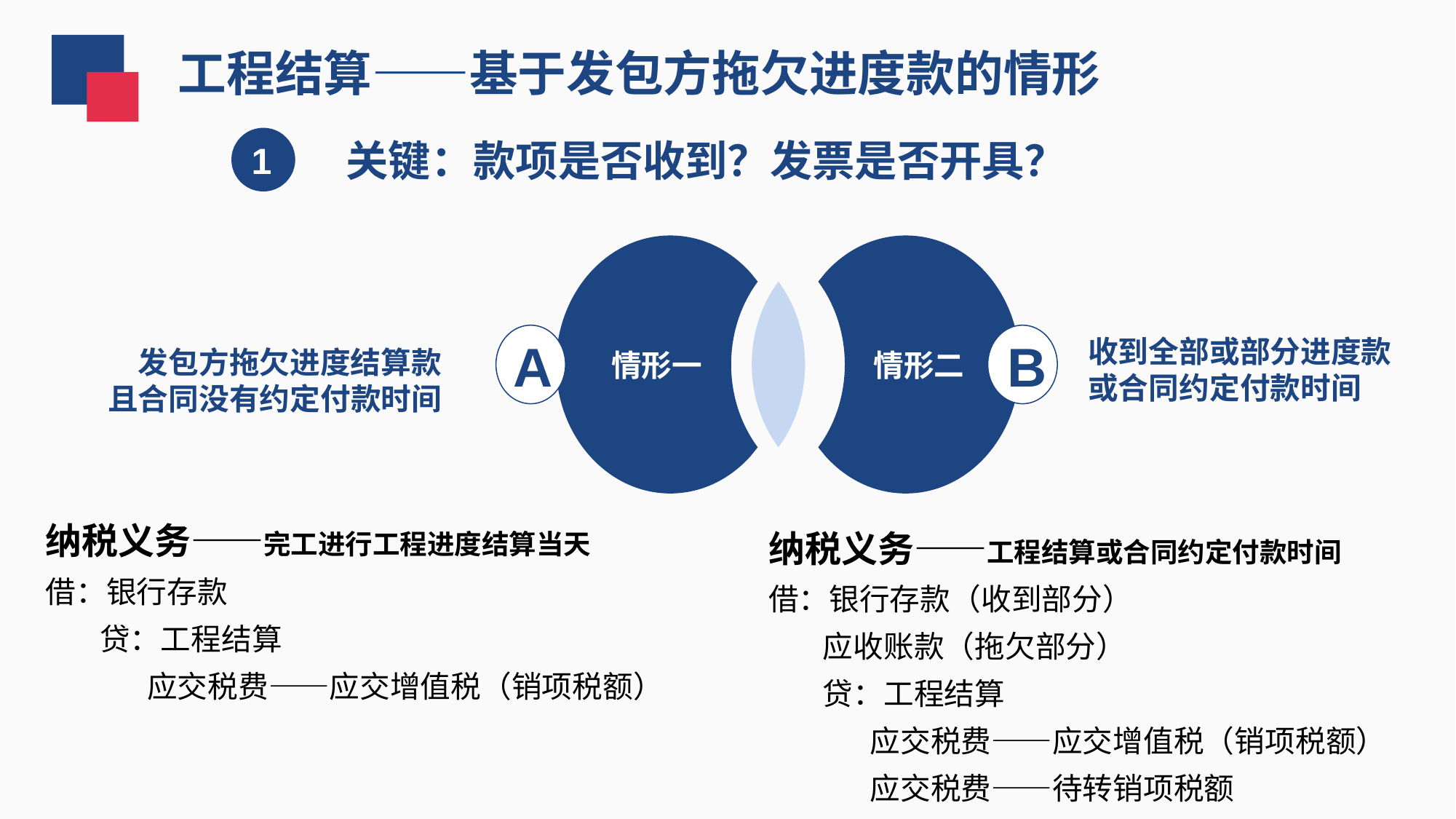

工程结算——基于发包方拖欠进度款的情形
1
关键：款项是否收到？发票是否开具？
情形一
情形二

A
B
收到全部或部分进度款
或合同约定付款时间
发包方拖欠进度结算款
且合同没有约定付款时间
纳税义务——完工进行工程进度结算当天
借：银行存款
       贷：工程结算
              应交税费——应交增值税（销项税额）
纳税义务——工程结算或合同约定付款时间
借：银行存款（收到部分）
       应收账款（拖欠部分）
       贷：工程结算
              应交税费——应交增值税（销项税额）
              应交税费——待转销项税额